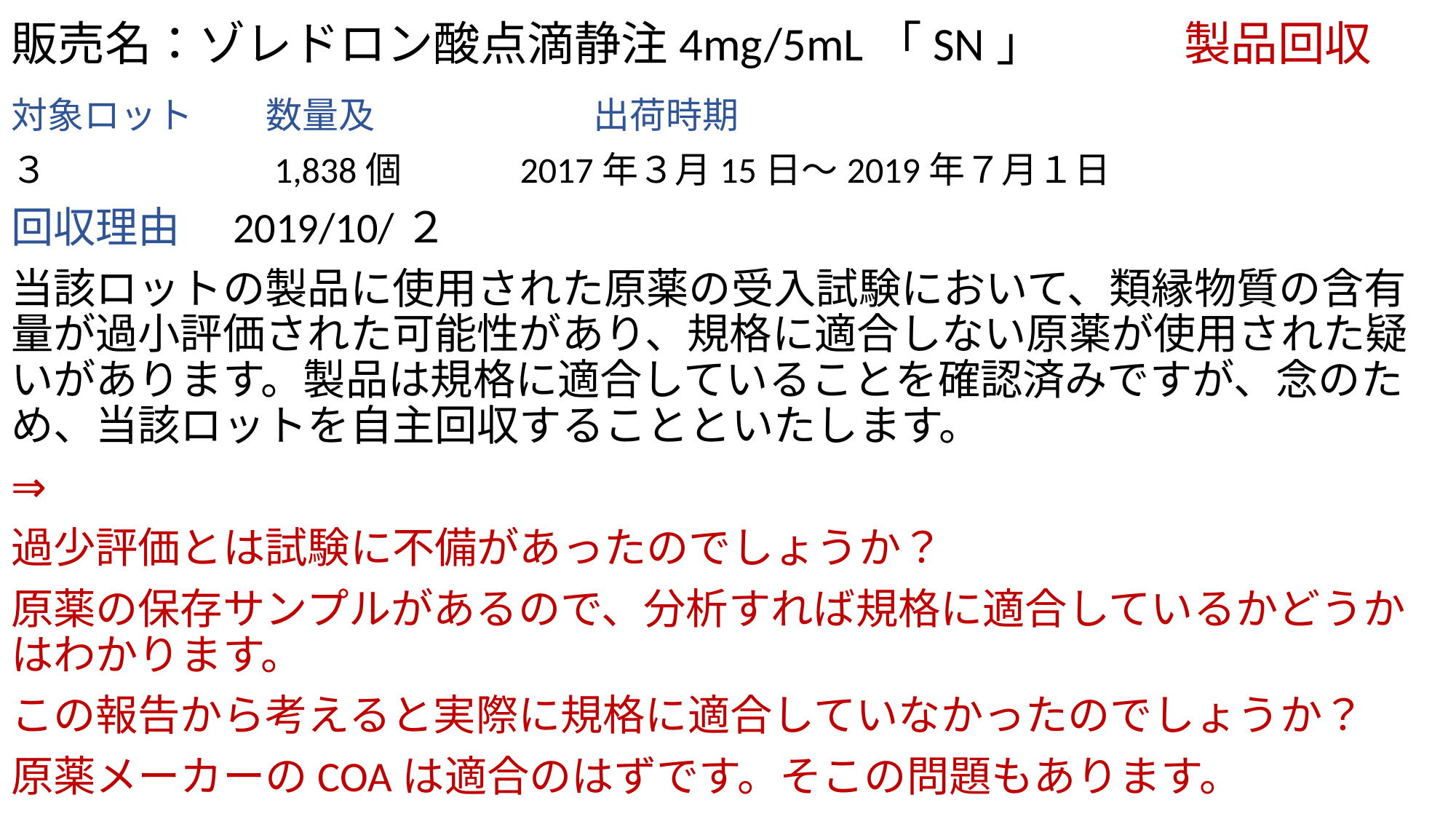

# 販売名：ゾレドロン酸点滴静注4mg/5mL「SN」　　　製品回収
対象ロット　　数量及　　　　　　出荷時期
３　　　　　　1,838個　　　2017年３月15日～2019年７月１日
回収理由　2019/10/２
当該ロットの製品に使用された原薬の受入試験において、類縁物質の含有量が過小評価された可能性があり、規格に適合しない原薬が使用された疑いがあります。製品は規格に適合していることを確認済みですが、念のため、当該ロットを自主回収することといたします。
⇒
過少評価とは試験に不備があったのでしょうか？
原薬の保存サンプルがあるので、分析すれば規格に適合しているかどうかはわかります。
この報告から考えると実際に規格に適合していなかったのでしょうか？
原薬メーカーのCOAは適合のはずです。そこの問題もあります。